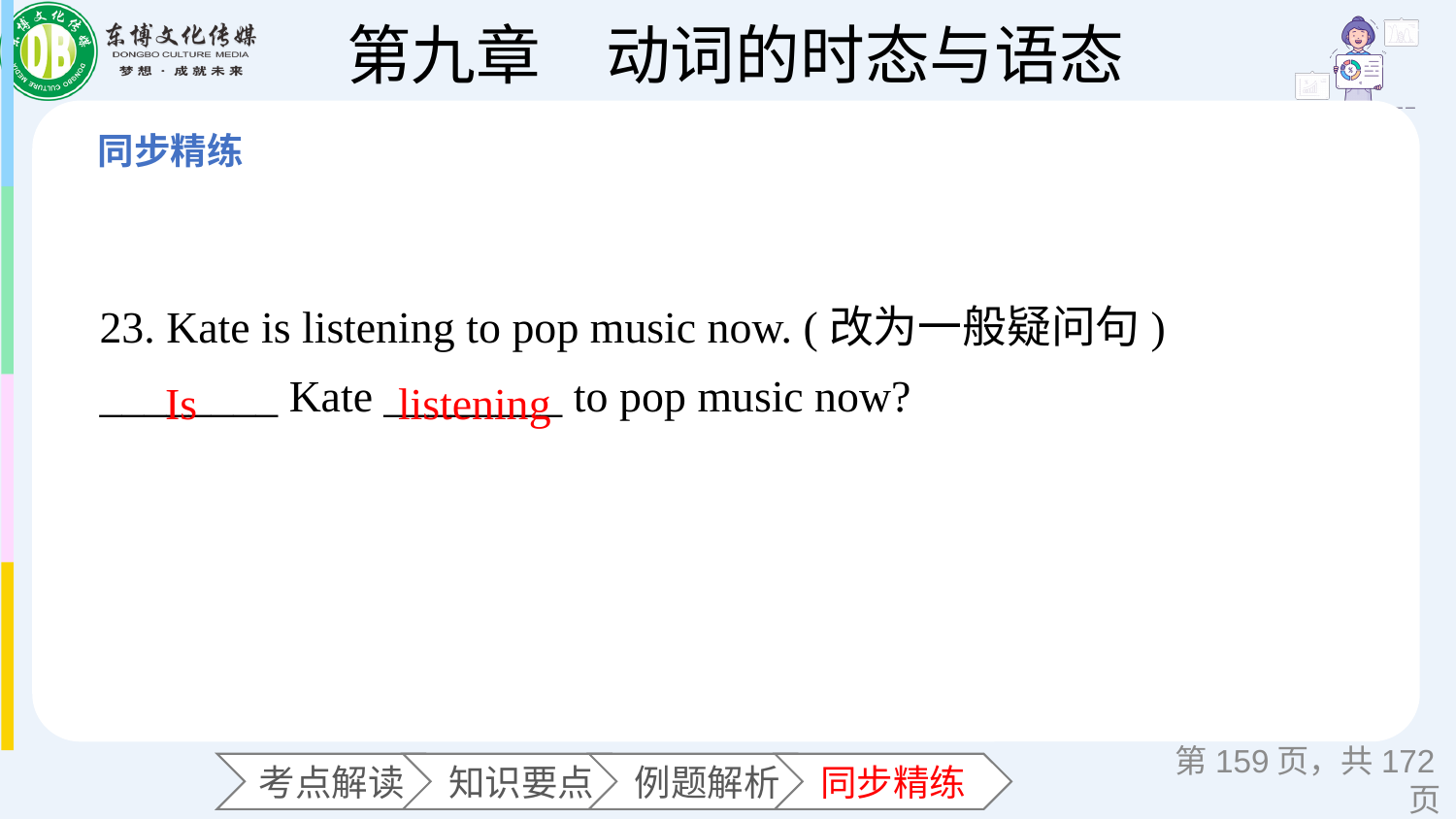

23. Kate is listening to pop music now. (改为一般疑问句)
________ Kate ________ to pop music now?
Is
listening
第159页，共172页